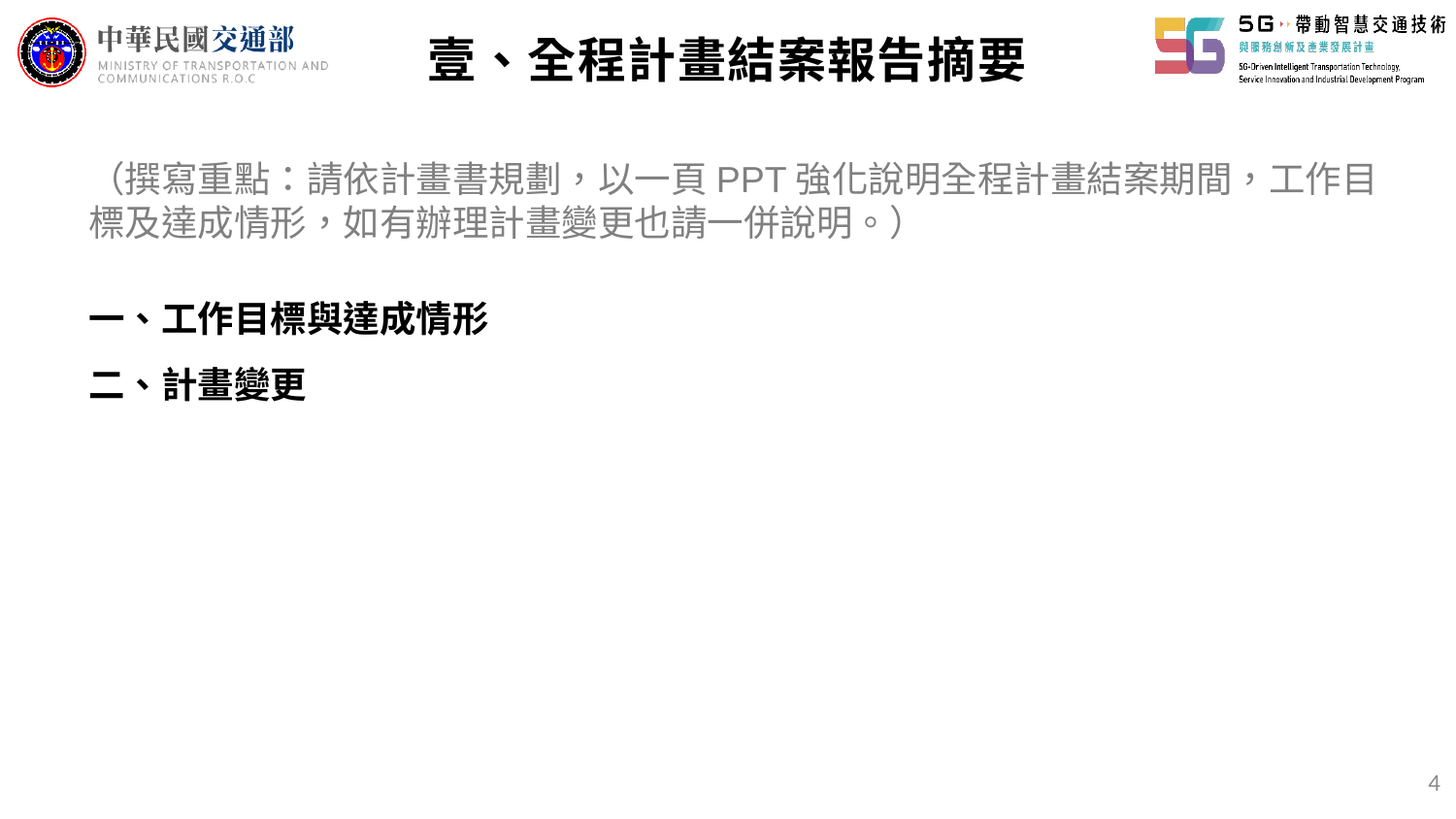

壹、全程計畫結案報告摘要
（撰寫重點：請依計畫書規劃，以一頁PPT強化說明全程計畫結案期間，工作目標及達成情形，如有辦理計畫變更也請一併說明。）
一、工作目標與達成情形
二、計畫變更
4